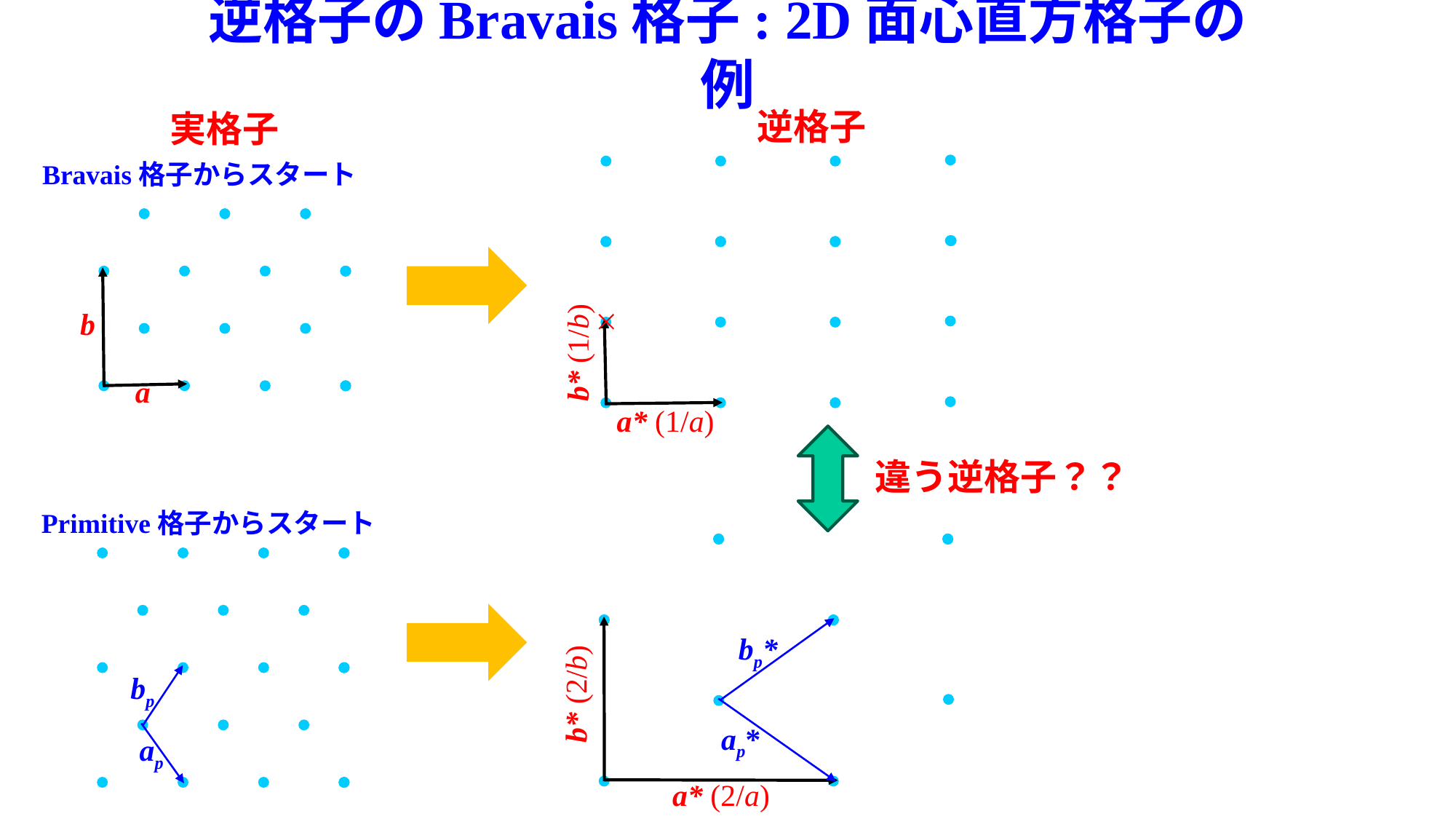

# 逆格子のBravais格子: 2D面心直方格子の例
逆格子
実格子
Bravais格子からスタート

b

b* (1/b)

a

a* (1/a)

違う逆格子？？
Primitive格子からスタート

bp*

bp

b* (2/b)

ap*

ap
a* (2/a)